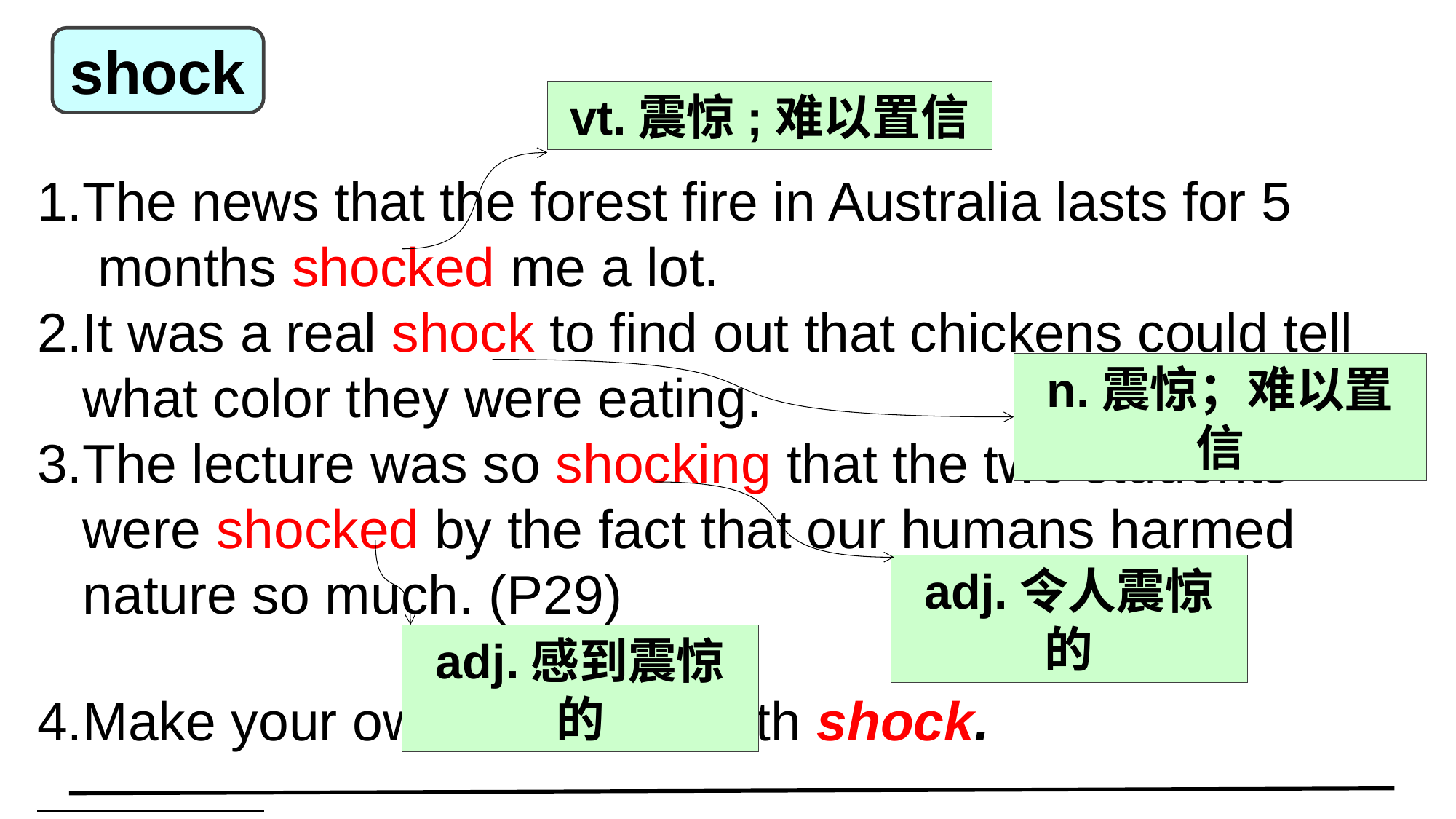

shock
vt.震惊;难以置信
1.The news that the forest fire in Australia lasts for 5
    months shocked me a lot.
2.It was a real shock to find out that chickens could tell
   what color they were eating.
3.The lecture was so shocking that the two students
   were shocked by the fact that our humans harmed
   nature so much. (P29)

n.震惊；难以置信
adj.令人震惊的
adj.感到震惊的
4.Make your own sentence with shock.